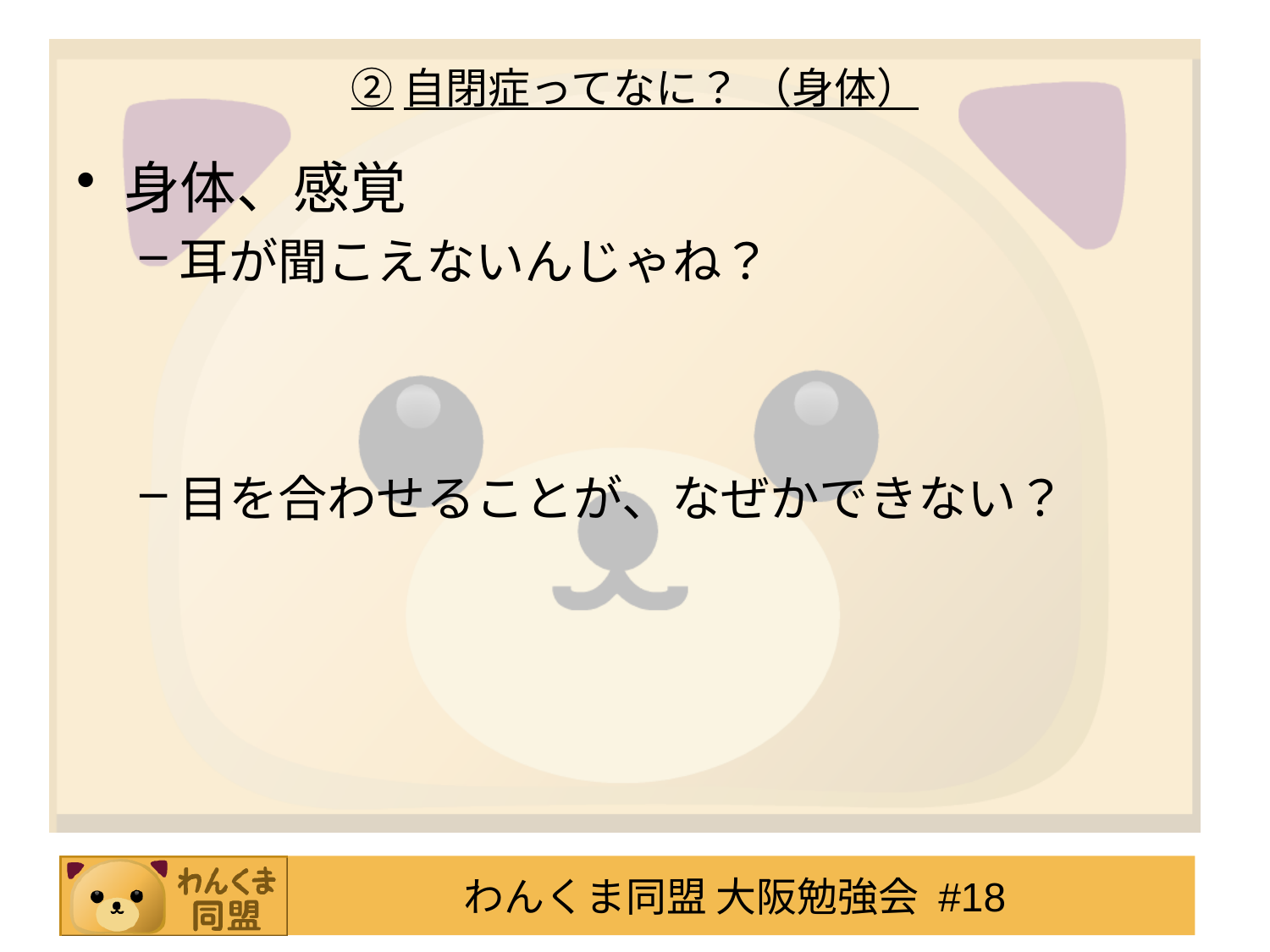

# ②自閉症ってなに？ （身体）
身体、感覚
耳が聞こえないんじゃね？

目を合わせることが、なぜかできない？